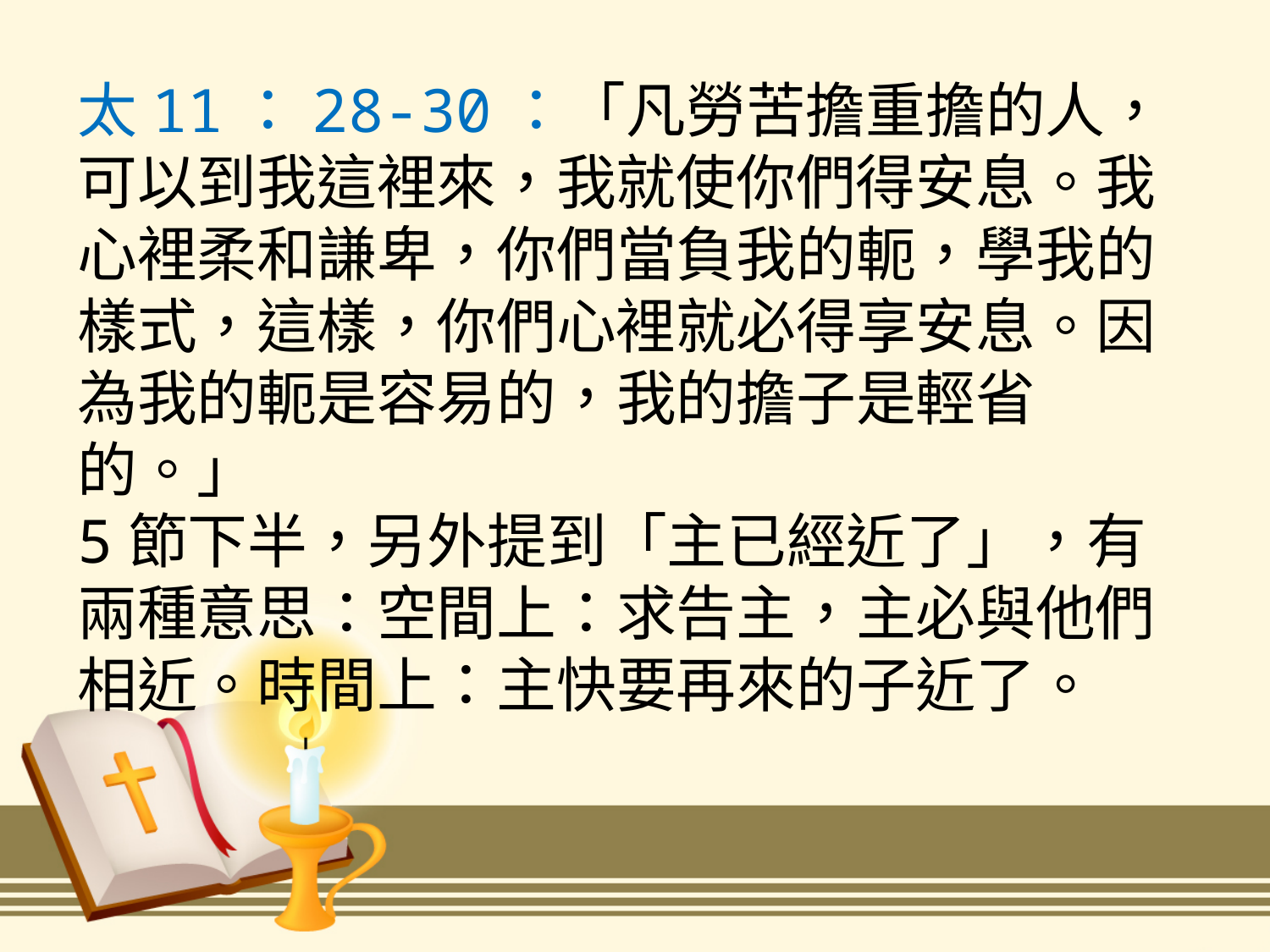

太11：28-30：「凡勞苦擔重擔的人，可以到我這裡來，我就使你們得安息。我心裡柔和謙卑，你們當負我的軛，學我的樣式，這樣，你們心裡就必得享安息。因為我的軛是容易的，我的擔子是輕省的。」
5節下半，另外提到「主已經近了」，有兩種意思：空間上：求告主，主必與他們相近。時間上：主快要再來的子近了。